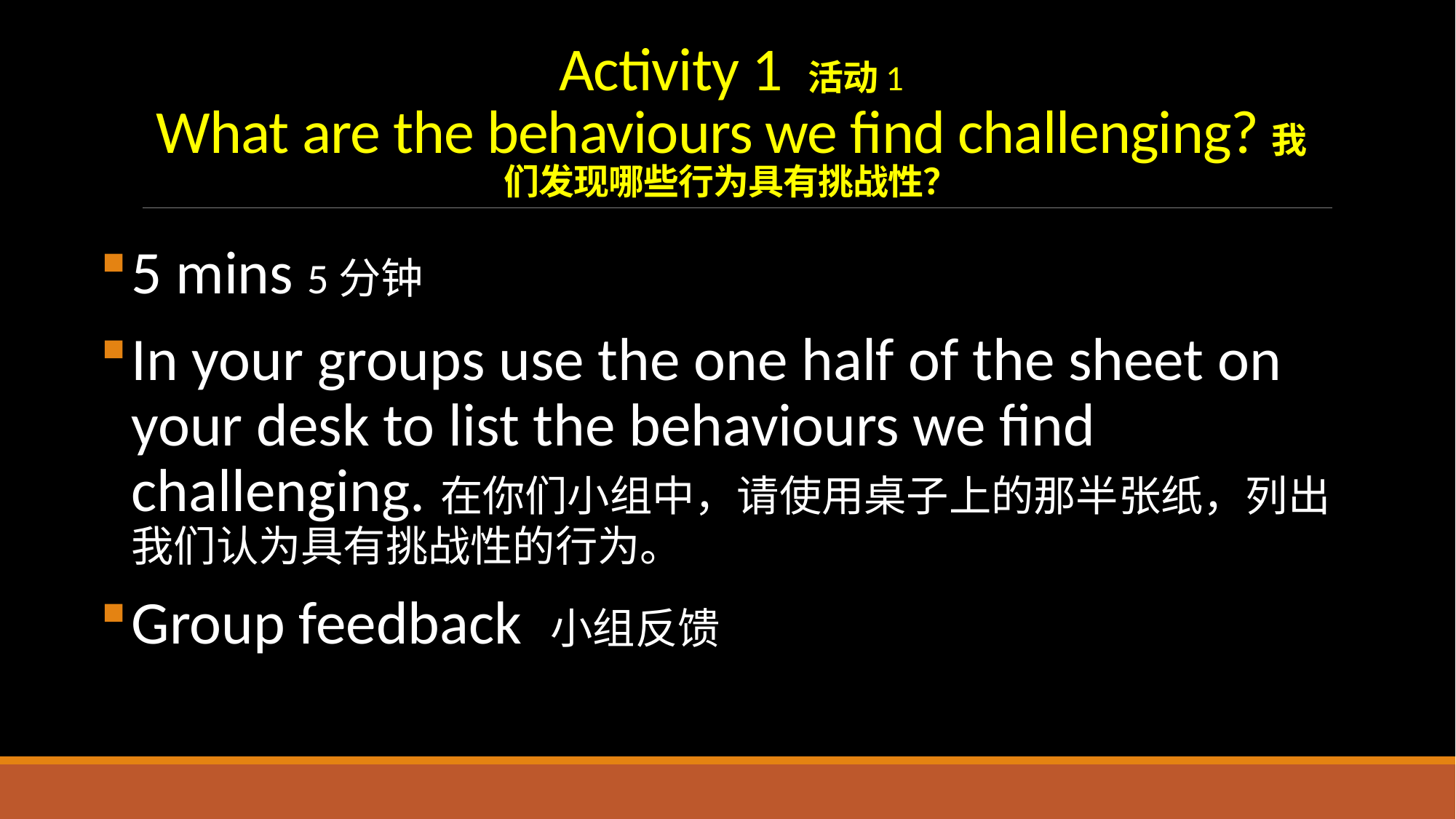

# Activity 1 活动1 What are the behaviours we find challenging?我们发现哪些行为具有挑战性？
5 mins 5分钟
In your groups use the one half of the sheet on your desk to list the behaviours we find challenging.在你们小组中，请使用桌子上的那半张纸，列出我们认为具有挑战性的行为。
Group feedback 小组反馈